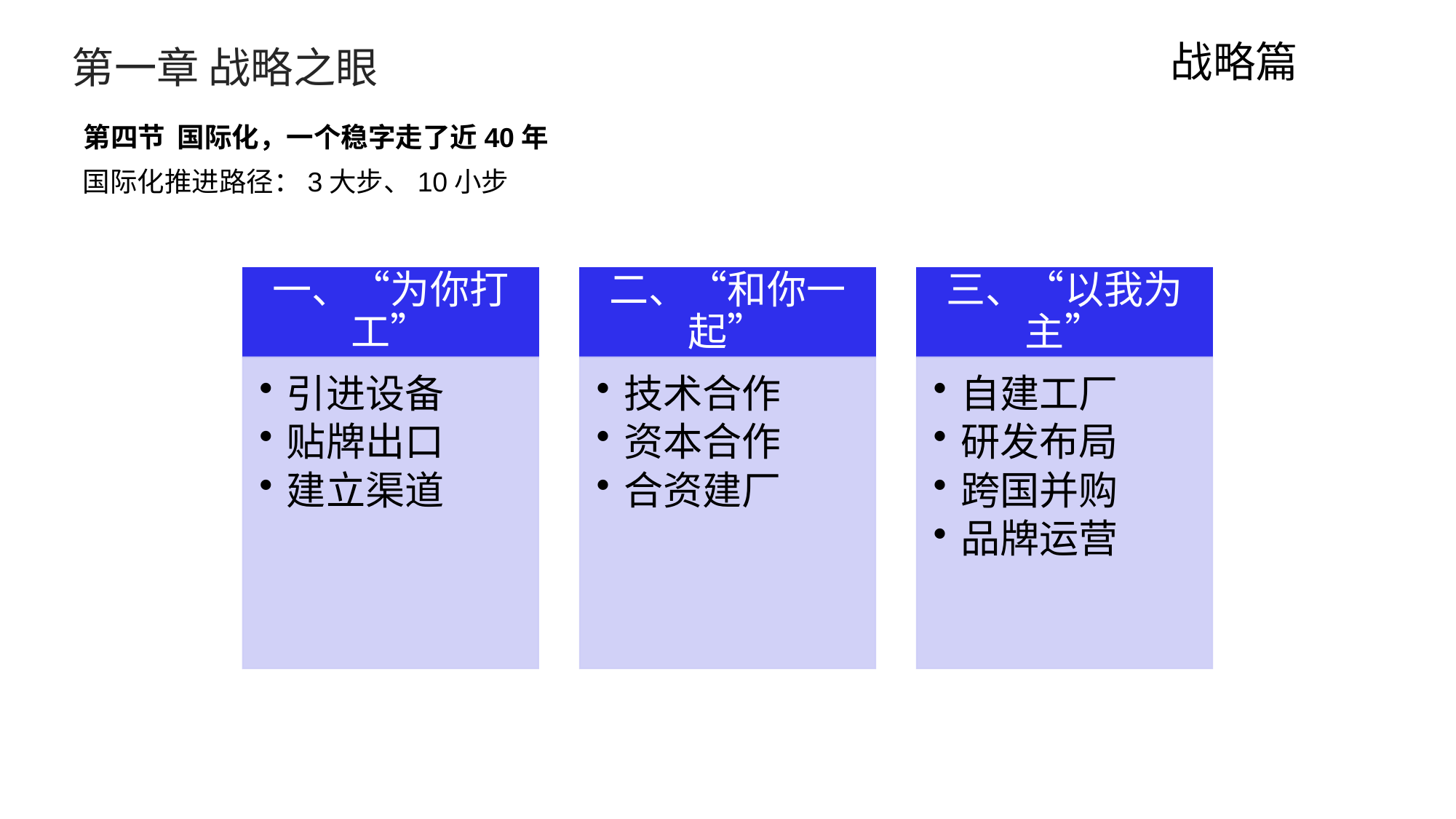

战略篇
第一章 战略之眼
第四节  国际化，一个稳字走了近40年
国际化推进路径：3大步、10小步
一、“为你打工”
引进设备
贴牌出口
建立渠道
二、“和你一起”
技术合作
资本合作
合资建厂
三、“以我为主”
自建工厂
研发布局
跨国并购
品牌运营